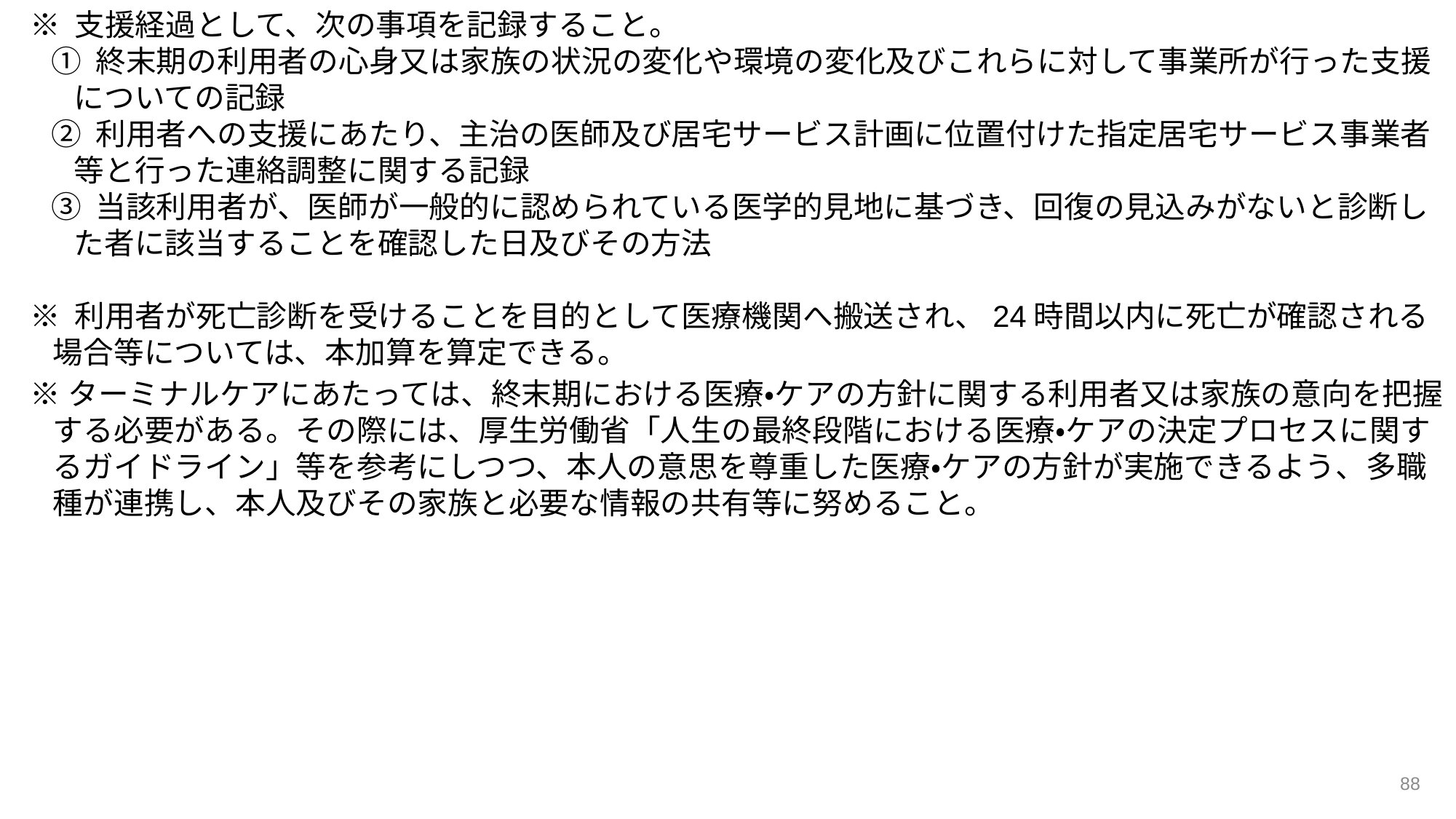

※ 支援経過として、次の事項を記録すること。
① 終末期の利用者の心身又は家族の状況の変化や環境の変化及びこれらに対して事業所が行った支援についての記録
② 利用者への支援にあたり、主治の医師及び居宅サービス計画に位置付けた指定居宅サービス事業者等と行った連絡調整に関する記録
③ 当該利用者が、医師が一般的に認められている医学的見地に基づき、回復の見込みがないと診断した者に該当することを確認した日及びその方法

※ 利用者が死亡診断を受けることを目的として医療機関へ搬送され、24時間以内に死亡が確認される場合等については、本加算を算定できる。

※ターミナルケアにあたっては、終末期における医療・ケアの方針に関する利用者又は家族の意向を把握する必要がある。その際には、厚生労働省「人生の最終段階における医療・ケアの決定プロセスに関するガイドライン」等を参考にしつつ、本人の意思を尊重した医療・ケアの方針が実施できるよう、多職種が連携し、本人及びその家族と必要な情報の共有等に努めること。
88